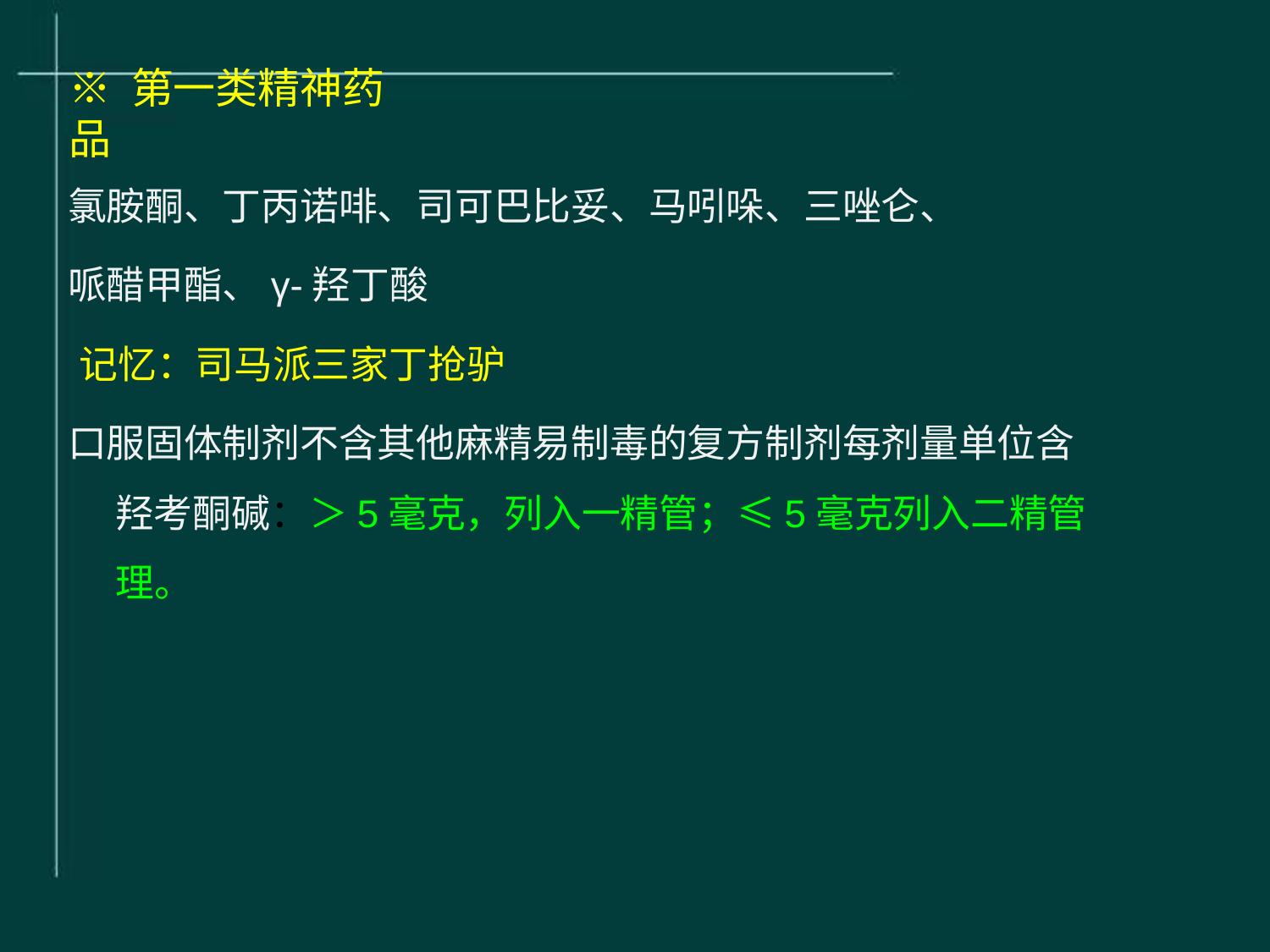

# ※ 第一类精神药品
氯胺酮、丁丙诺啡、司可巴比妥、马吲哚、三唑仑、
哌醋甲酯、γ-羟丁酸
记忆：司马派三家丁抢驴
口服固体制剂不含其他麻精易制毒的复方制剂每剂量单位含 羟考酮碱：＞5毫克，列入一精管；≤5毫克列入二精管理。